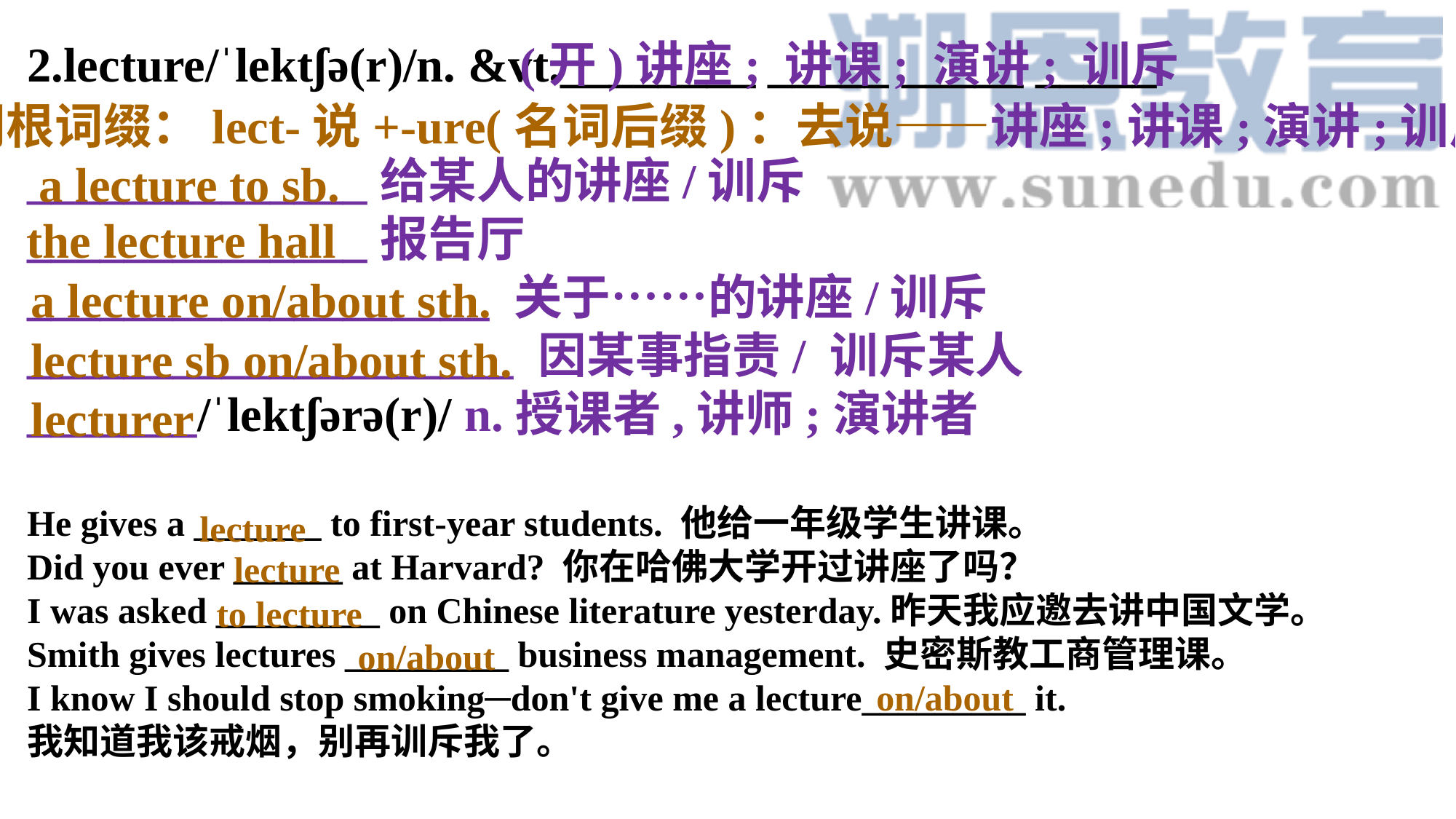

2.lecture/ˈlektʃə(r)/n. &vt.________ _____ _____ _____

______________给某人的讲座/训斥
______________报告厅
___________________ 关于……的讲座/训斥 ____________________ 因某事指责/ 训斥某人
_______/ˈlektʃərə(r)/ n.授课者,讲师;演讲者

He gives a _______ to first-year students. 他给一年级学生讲课。
Did you ever ______ at Harvard? 你在哈佛大学开过讲座了吗？
I was asked _________ on Chinese literature yesterday.昨天我应邀去讲中国文学。
Smith gives lectures _________ business management. 史密斯教工商管理课。
I know I should stop smoking─don't give me a lecture_________ it.
我知道我该戒烟，别再训斥我了。

(开)讲座; 讲课; 演讲; 训斥
词根词缀：lect-说+-ure(名词后缀)：去说——讲座;讲课;演讲;训斥
a lecture to sb.
the lecture hall
a lecture on/about sth.
lecture sb on/about sth.
lecturer
lecture
lecture
to lecture
on/about
on/about